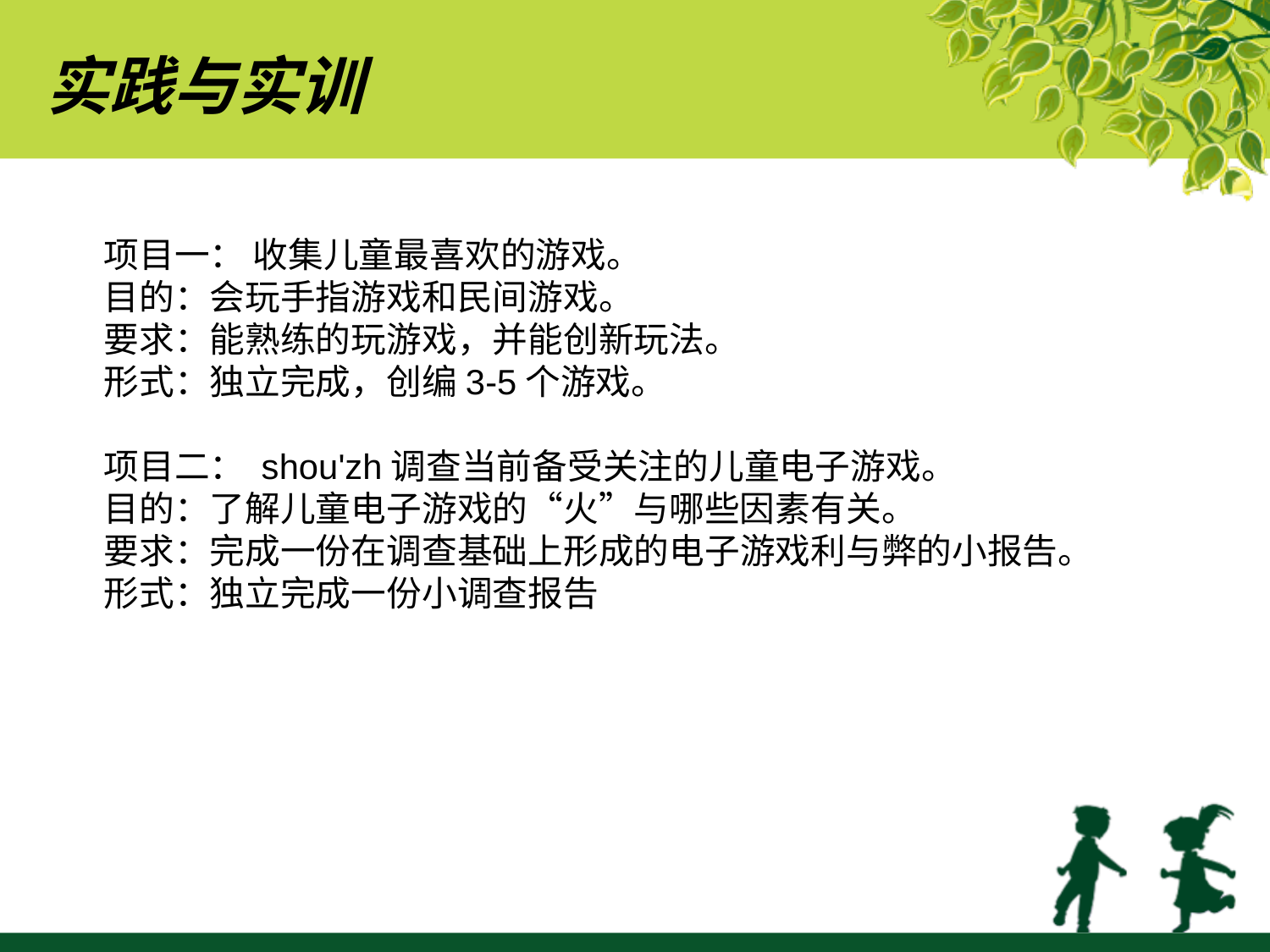

实践与实训
项目一： 收集儿童最喜欢的游戏。
目的：会玩手指游戏和民间游戏。
要求：能熟练的玩游戏，并能创新玩法。
形式：独立完成，创编3-5个游戏。

项目二： shou'zh调查当前备受关注的儿童电子游戏。
目的：了解儿童电子游戏的“火”与哪些因素有关。
要求：完成一份在调查基础上形成的电子游戏利与弊的小报告。
形式：独立完成一份小调查报告